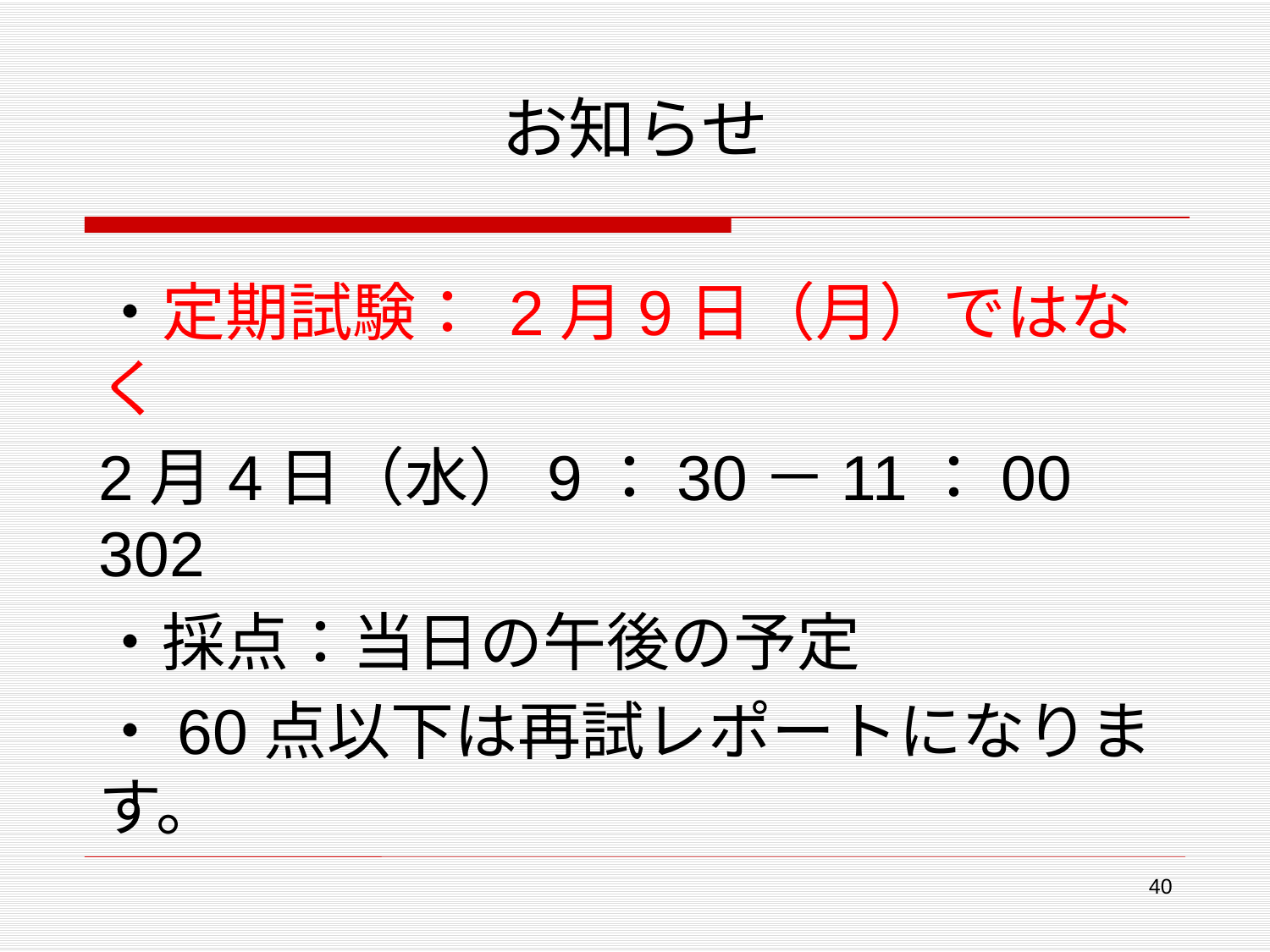

# お知らせ
・定期試験： 2月9日（月）ではなく
2月4日（水）9：30－11：00　302
・採点：当日の午後の予定
・60点以下は再試レポートになります。

40